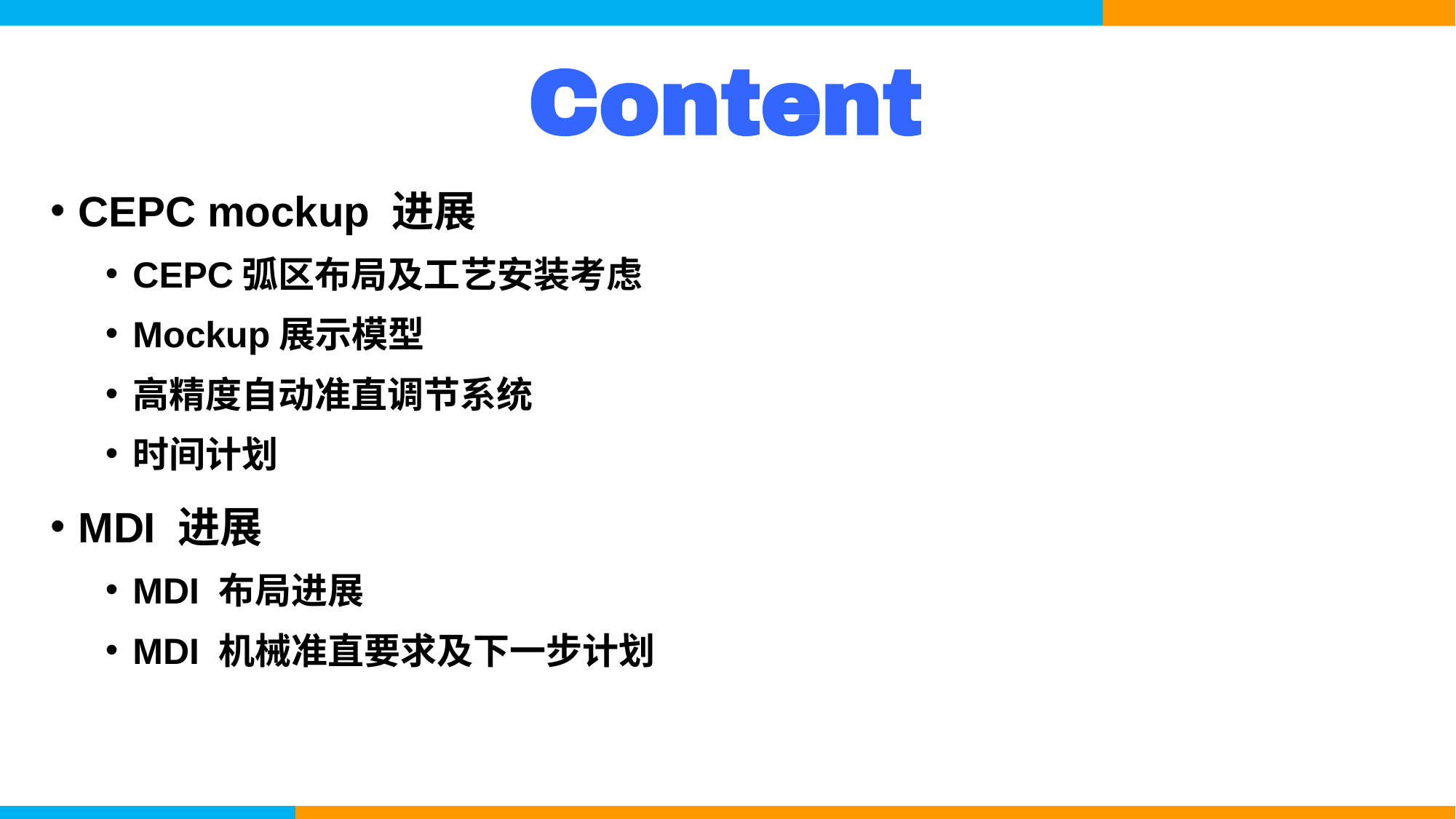

# Content
CEPC mockup 进展
CEPC弧区布局及工艺安装考虑
Mockup展示模型
高精度自动准直调节系统
时间计划
MDI 进展
MDI 布局进展
MDI 机械准直要求及下一步计划